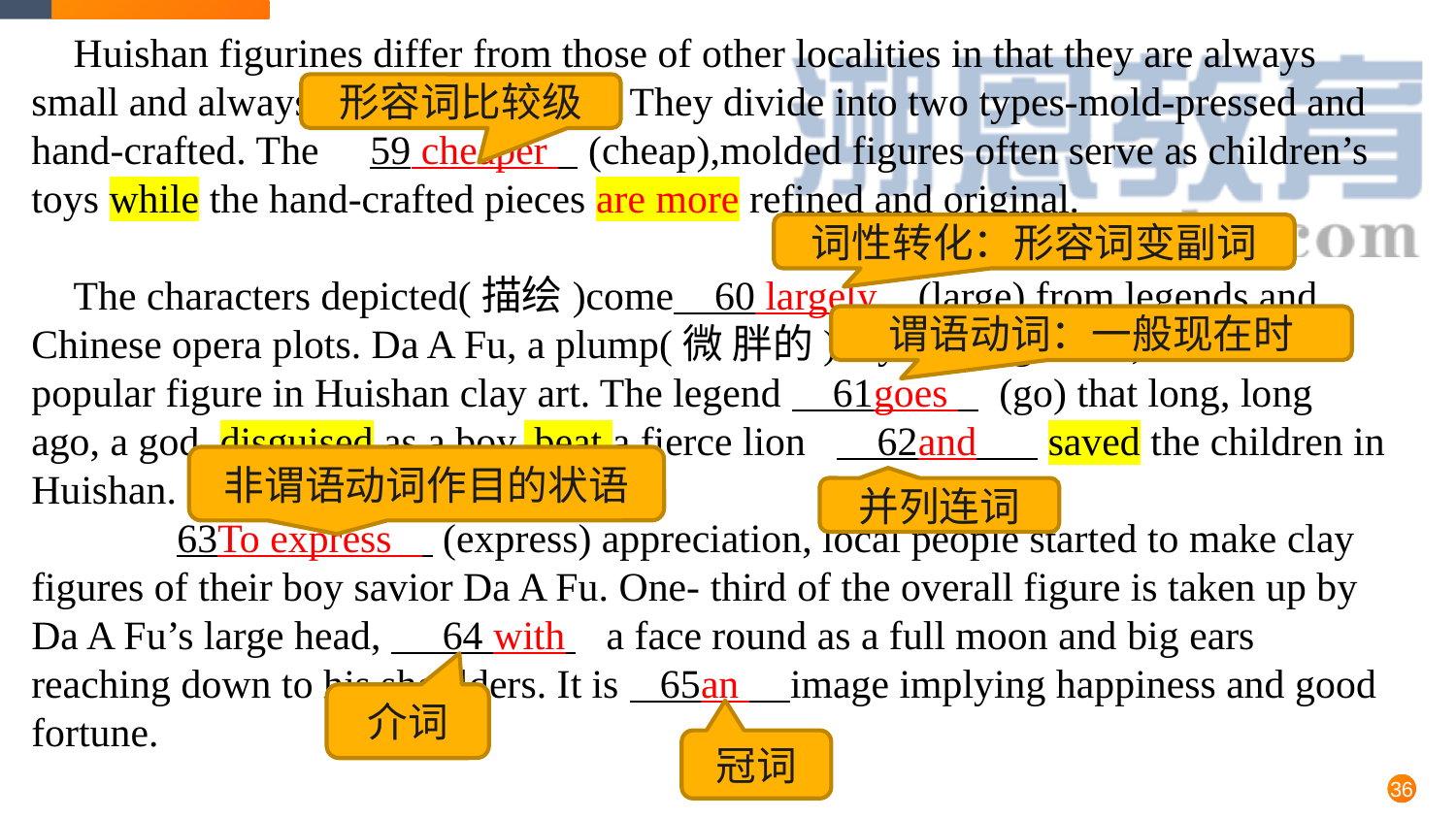

Huishan figurines differ from those of other localities in that they are always small and always feature a big head. They divide into two types-mold-pressed and hand-crafted. The     59 cheaper    (cheap),molded figures often serve as children’s toys while the hand-crafted pieces are more refined and original.

The characters depicted(描绘)come    60 largely    (large) from legends and Chinese opera plots. Da A Fu, a plump(微 胖的)boy holding a fish, is the most popular figure in Huishan clay art. The legend     61goes     (go) that long, long ago, a god, disguised as a boy, beat a fierce lion       62and       saved the children in Huishan.
	63To express     (express) appreciation, local people started to make clay figures of their boy savior Da A Fu. One- third of the overall figure is taken up by Da A Fu’s large head,      64 with    a face round as a full moon and big ears reaching down to his shoulders. It is    65an     image implying happiness and good fortune.
形容词比较级
词性转化：形容词变副词
谓语动词：一般现在时
非谓语动词作目的状语
并列连词
介词
冠词